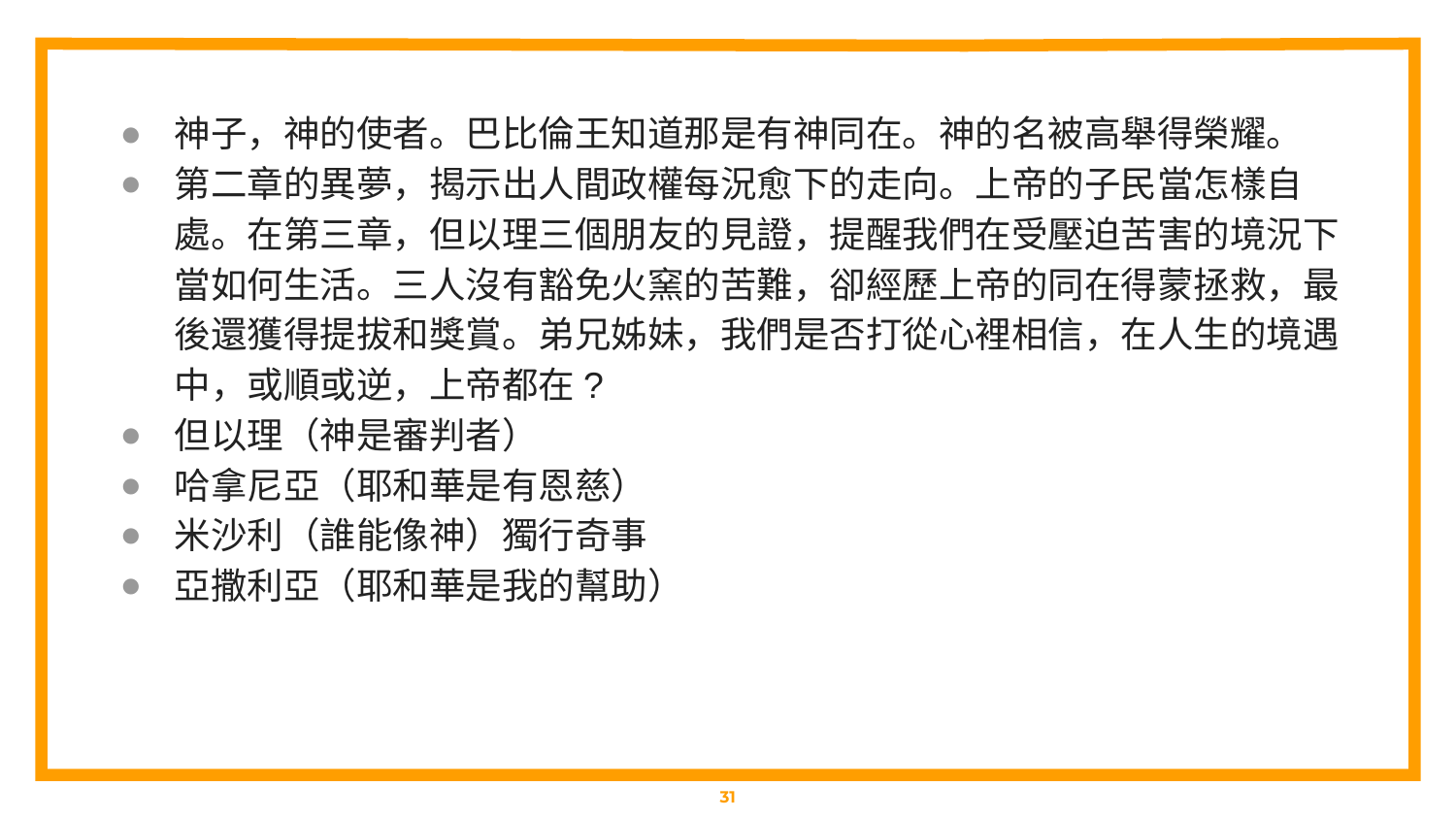

神子，神的使者。巴比倫王知道那是有神同在。神的名被高舉得榮耀。
第二章的異夢，揭示出人間政權每況愈下的走向。上帝的子民當怎樣自處。在第三章，但以理三個朋友的見證，提醒我們在受壓迫苦害的境況下當如何生活。三人沒有豁免火窯的苦難，卻經歷上帝的同在得蒙拯救，最後還獲得提拔和獎賞。弟兄姊妹，我們是否打從心裡相信，在人生的境遇中，或順或逆，上帝都在?
但以理（神是審判者）
哈拿尼亞（耶和華是有恩慈）
米沙利（誰能像神）獨行奇事
亞撒利亞（耶和華是我的幫助）

31